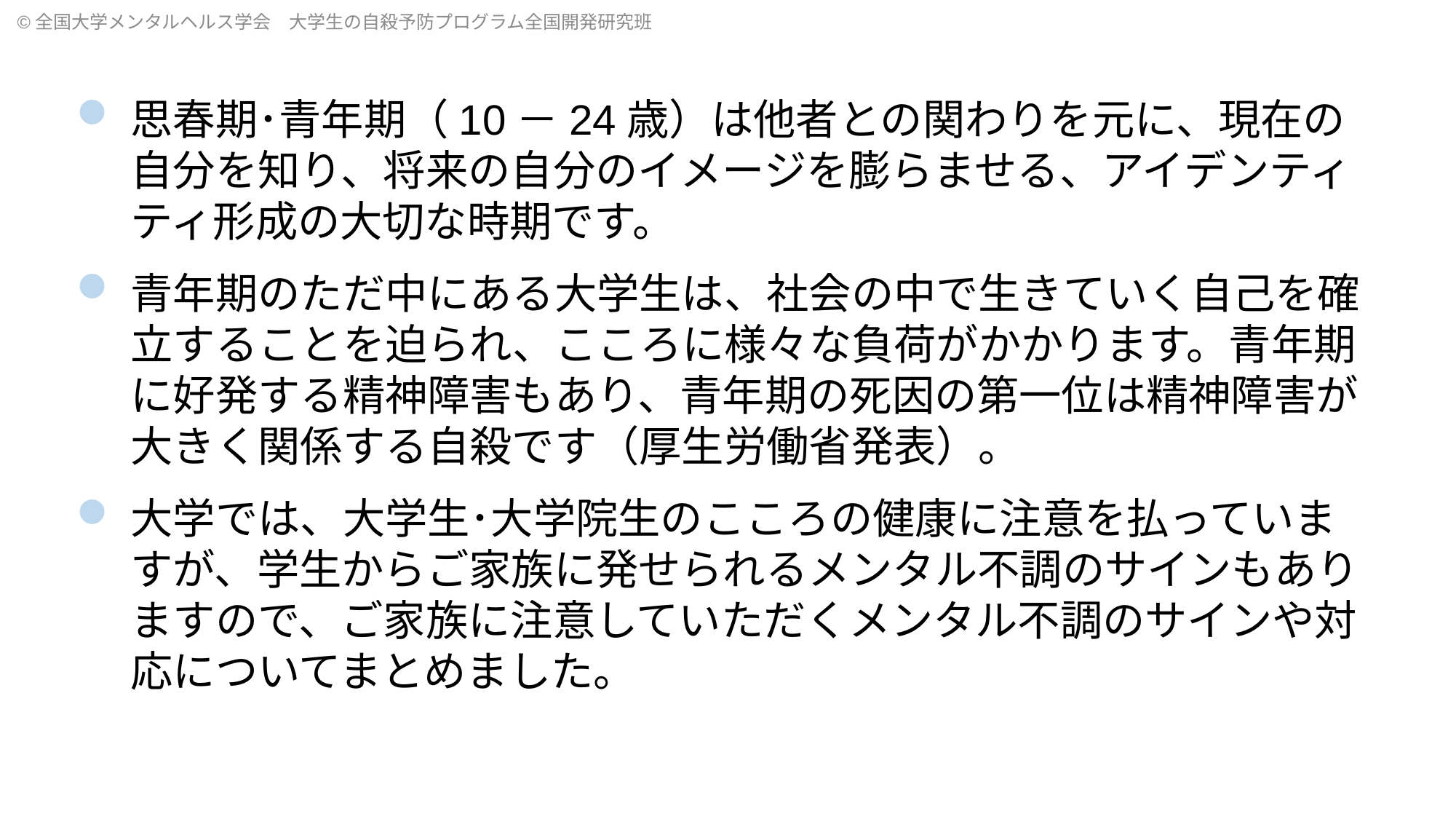

思春期･青年期（10－24歳）は他者との関わりを元に、現在の自分を知り、将来の自分のイメージを膨らませる、アイデンティティ形成の大切な時期です。
青年期のただ中にある大学生は、社会の中で生きていく自己を確立することを迫られ、こころに様々な負荷がかかります。青年期に好発する精神障害もあり、青年期の死因の第一位は精神障害が大きく関係する自殺です（厚生労働省発表）。
大学では、大学生･大学院生のこころの健康に注意を払っていますが、学生からご家族に発せられるメンタル不調のサインもありますので、ご家族に注意していただくメンタル不調のサインや対応についてまとめました。